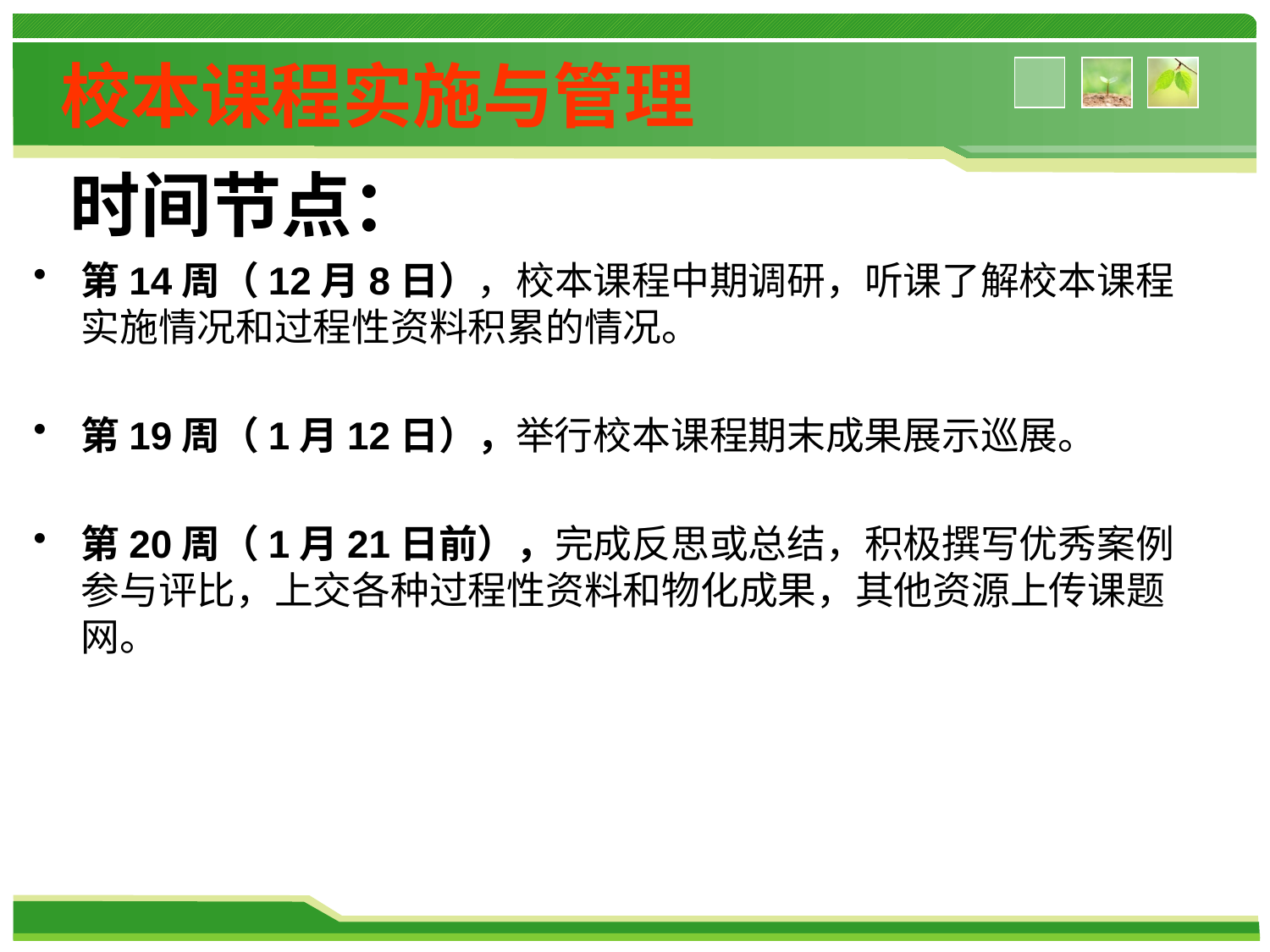

校本课程实施与管理
时间节点：
第14周（12月8日），校本课程中期调研，听课了解校本课程实施情况和过程性资料积累的情况。

第19周（1月12日），举行校本课程期末成果展示巡展。

第20周（1月21日前），完成反思或总结，积极撰写优秀案例参与评比，上交各种过程性资料和物化成果，其他资源上传课题网。